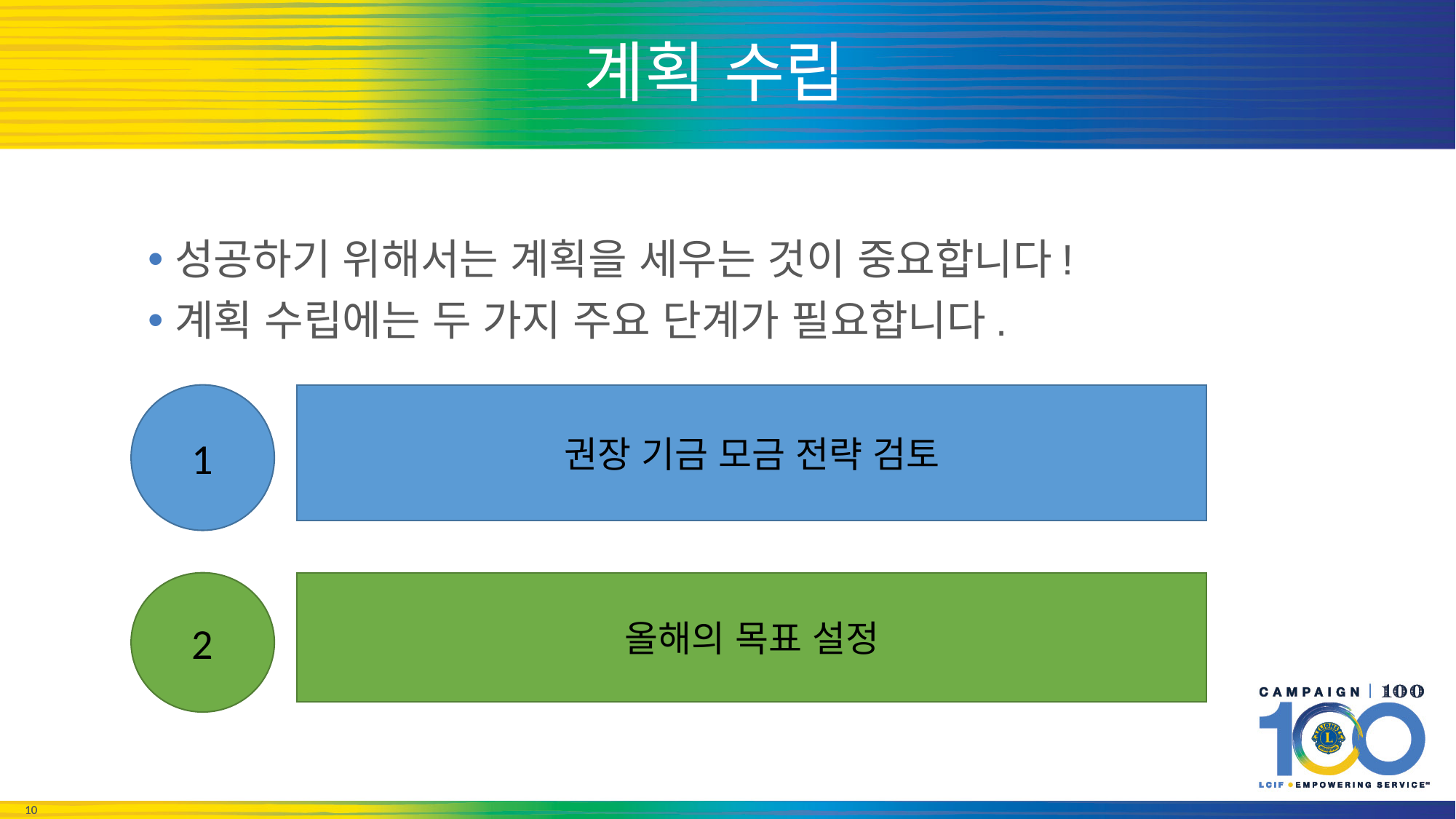

# 계획 수립
성공하기 위해서는 계획을 세우는 것이 중요합니다!
계획 수립에는 두 가지 주요 단계가 필요합니다.

1
권장 기금 모금 전략 검토
2
올해의 목표 설정